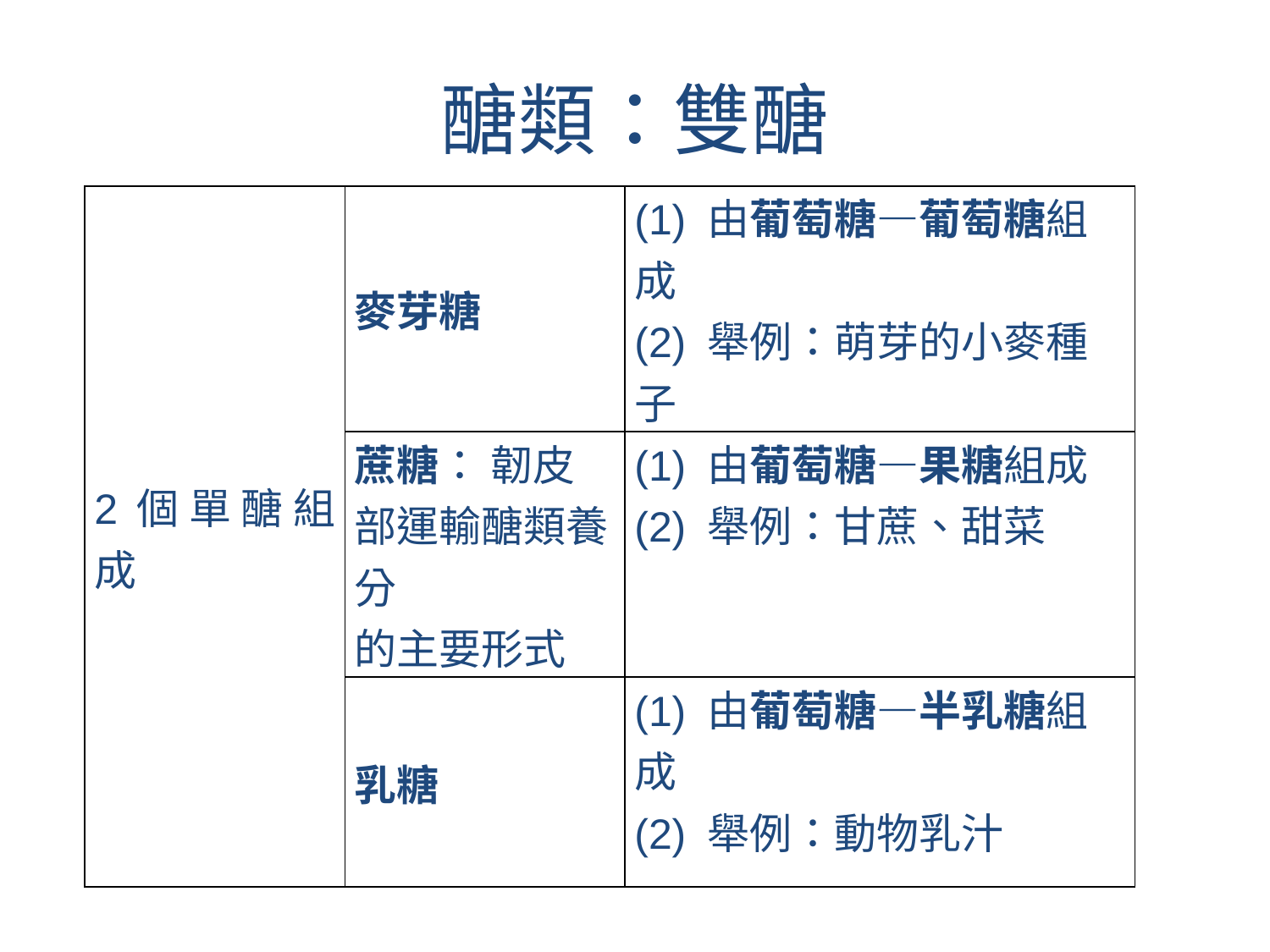

# 醣類：雙醣
| 2個單醣組成 | 麥芽糖 | (1) 由葡萄糖—葡萄糖組成 (2) 舉例：萌芽的小麥種子 |
| --- | --- | --- |
|  | 蔗糖： 韌皮部運輸醣類養分 的主要形式 | (1) 由葡萄糖—果糖組成 (2) 舉例：甘蔗、甜菜 |
|  | 乳糖 | (1) 由葡萄糖—半乳糖組成 (2) 舉例：動物乳汁 |